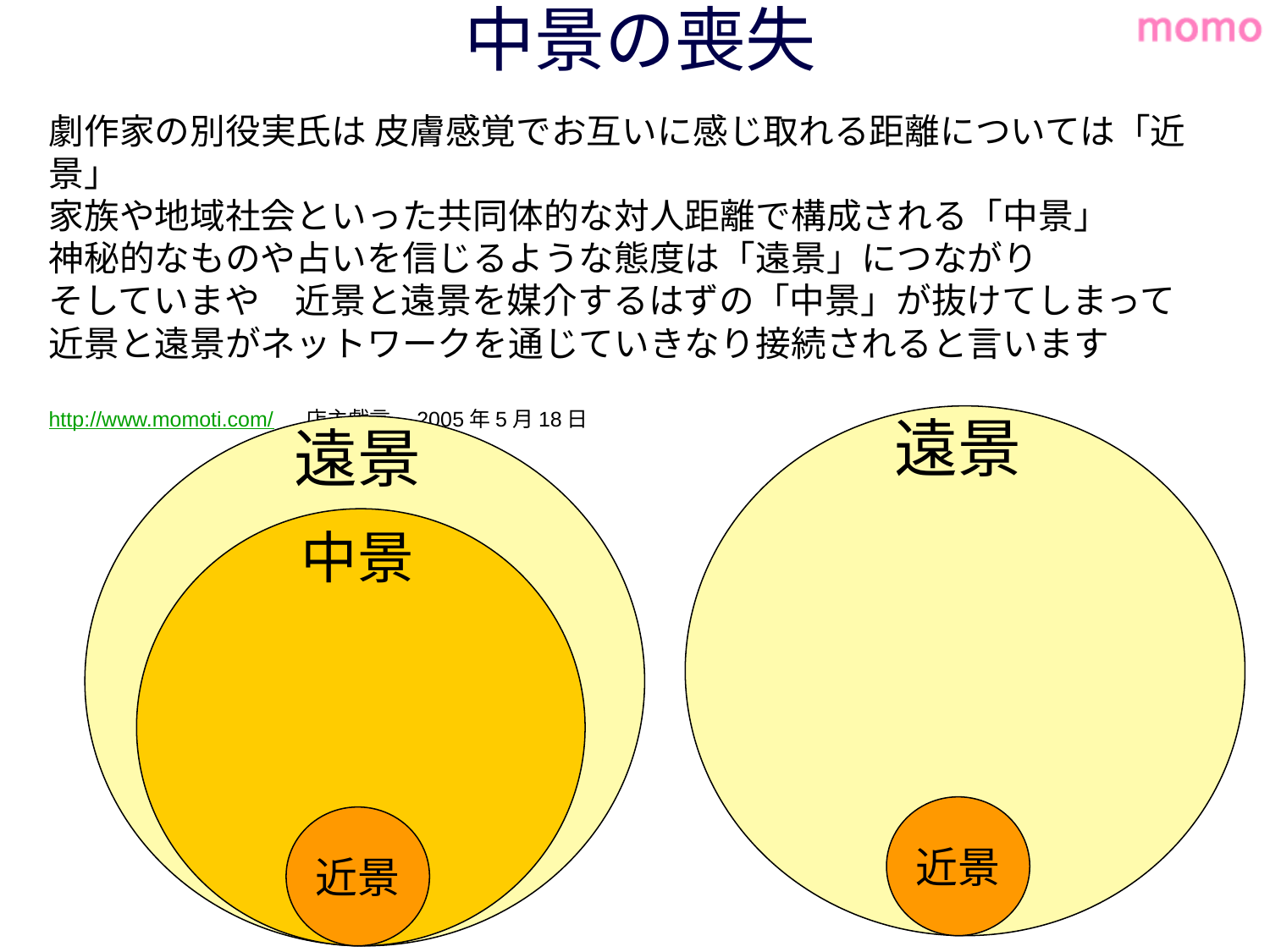

# 中景の喪失
劇作家の別役実氏は 皮膚感覚でお互いに感じ取れる距離については「近景」
家族や地域社会といった共同体的な対人距離で構成される「中景」
神秘的なものや占いを信じるような態度は「遠景」につながり
そしていまや　近景と遠景を媒介するはずの「中景」が抜けてしまって
近景と遠景がネットワークを通じていきなり接続されると言います
http://www.momoti.com/ 　店主戯言　2005年5月18日

遠景

中景
近景
遠景
近景